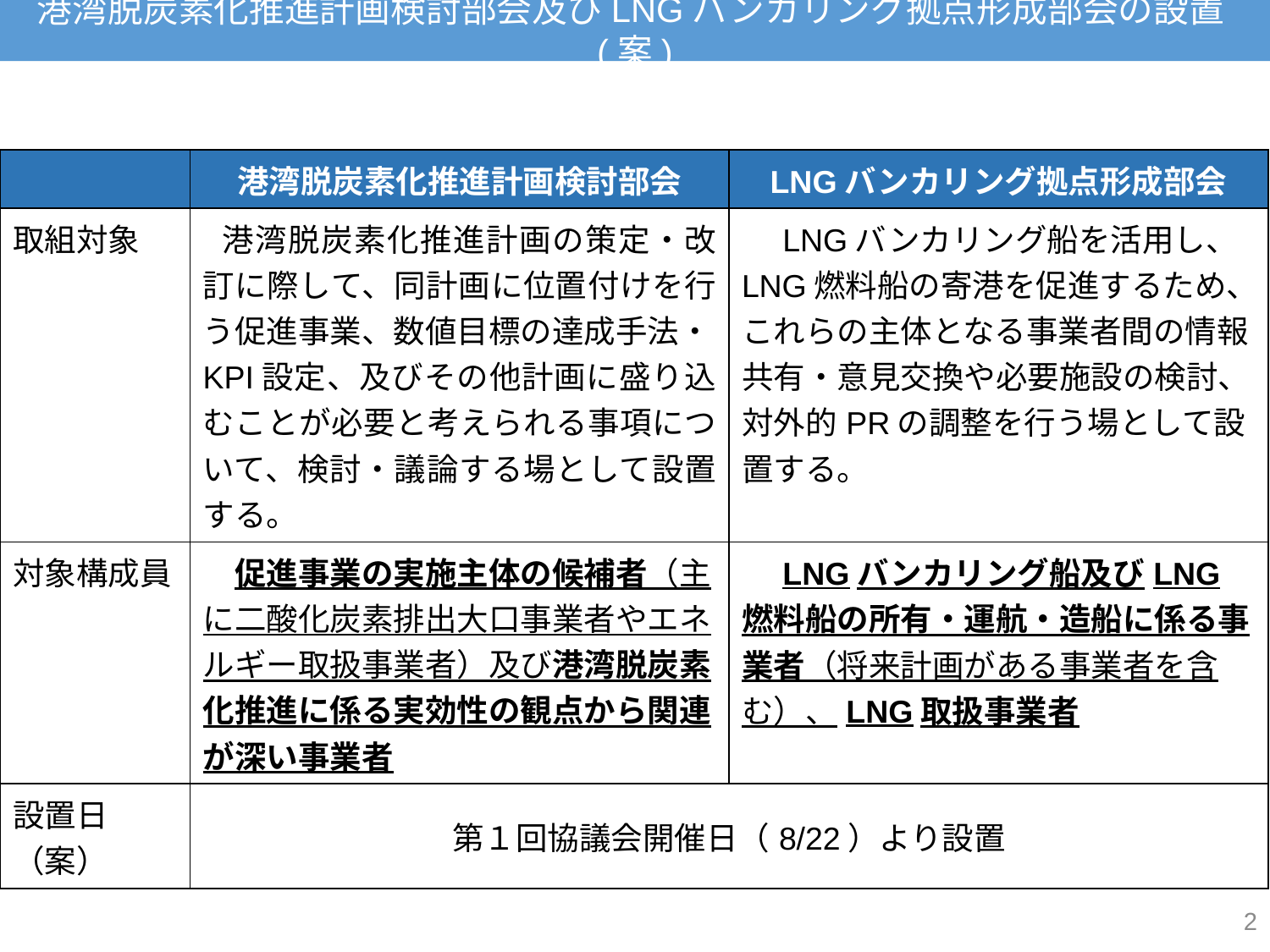

港湾脱炭素化推進計画検討部会及びLNGバンカリング拠点形成部会の設置(案)
|  | 港湾脱炭素化推進計画検討部会 | LNGバンカリング拠点形成部会 |
| --- | --- | --- |
| 取組対象 | 港湾脱炭素化推進計画の策定・改訂に際して、同計画に位置付けを行う促進事業、数値目標の達成手法・KPI設定、及びその他計画に盛り込むことが必要と考えられる事項について、検討・議論する場として設置する。 | LNGバンカリング船を活用し、LNG燃料船の寄港を促進するため、これらの主体となる事業者間の情報共有・意見交換や必要施設の検討、対外的PRの調整を行う場として設置する。 |
| 対象構成員 | 促進事業の実施主体の候補者（主に二酸化炭素排出大口事業者やエネルギー取扱事業者）及び港湾脱炭素化推進に係る実効性の観点から関連が深い事業者 | LNGバンカリング船及びLNG燃料船の所有・運航・造船に係る事業者（将来計画がある事業者を含む）、LNG取扱事業者 |
| 設置日（案） | 第１回協議会開催日（8/22）より設置 |  |
2